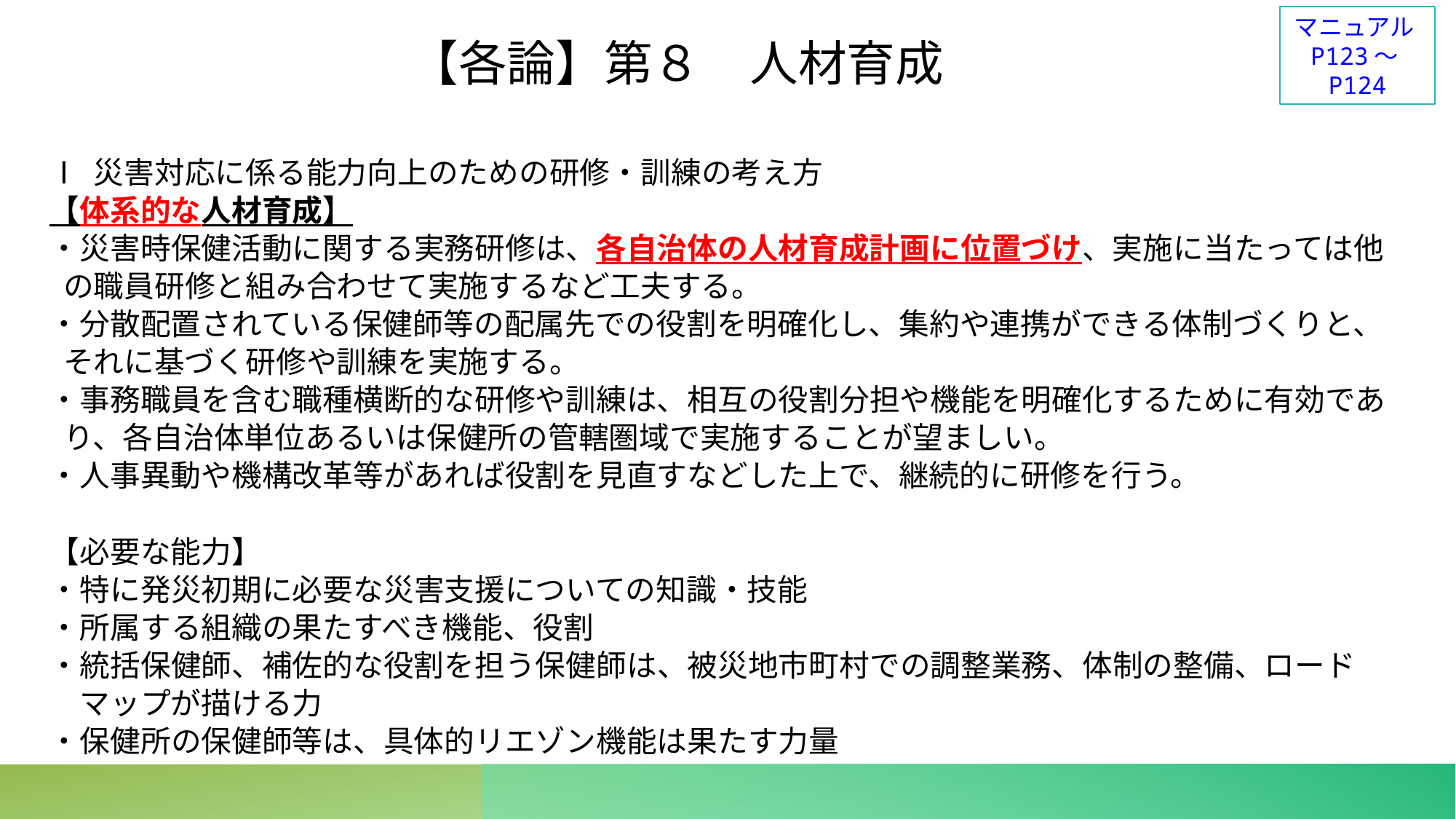

マニュアルP123～P124
【各論】第８　人材育成
Ⅰ 災害対応に係る能力向上のための研修・訓練の考え方
【体系的な人材育成】
・災害時保健活動に関する実務研修は、各自治体の人材育成計画に位置づけ、実施に当たっては他
 の職員研修と組み合わせて実施するなど工夫する。
・分散配置されている保健師等の配属先での役割を明確化し、集約や連携ができる体制づくりと、
 それに基づく研修や訓練を実施する。
・事務職員を含む職種横断的な研修や訓練は、相互の役割分担や機能を明確化するために有効であ
 り、各自治体単位あるいは保健所の管轄圏域で実施することが望ましい。
・人事異動や機構改革等があれば役割を見直すなどした上で、継続的に研修を行う。

【必要な能力】
・特に発災初期に必要な災害支援についての知識・技能
・所属する組織の果たすべき機能、役割
・統括保健師、補佐的な役割を担う保健師は、被災地市町村での調整業務、体制の整備、ロード
　マップが描ける力
・保健所の保健師等は、具体的リエゾン機能は果たす力量